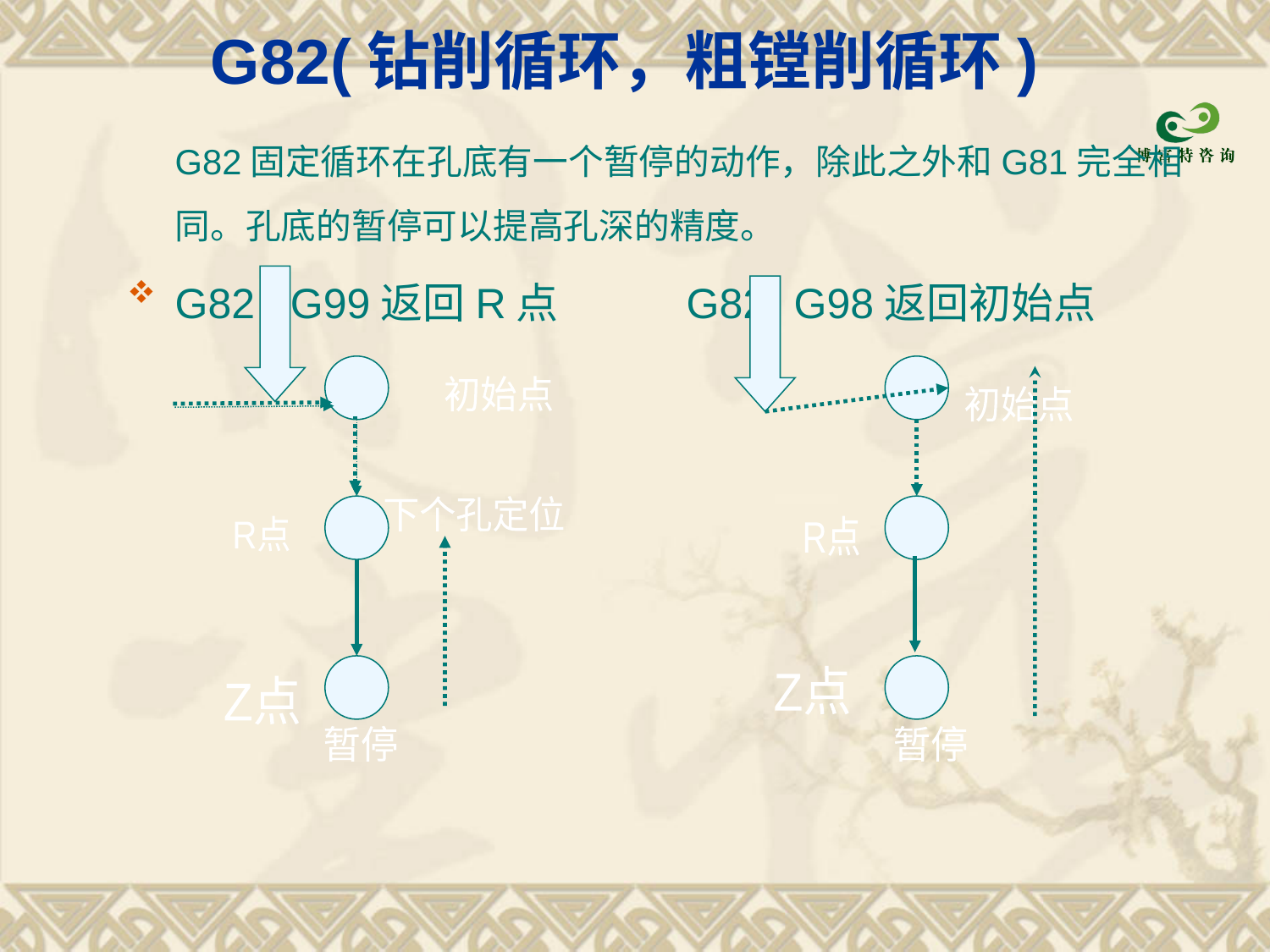

# G82(钻削循环，粗镗削循环)
	G82固定循环在孔底有一个暂停的动作，除此之外和G81完全相同。孔底的暂停可以提高孔深的精度。
G82   G99返回R点         G82  G98返回初始点

初始点
初始点

下个孔定位

R点
R点

Z点
Z点
暂停
暂停